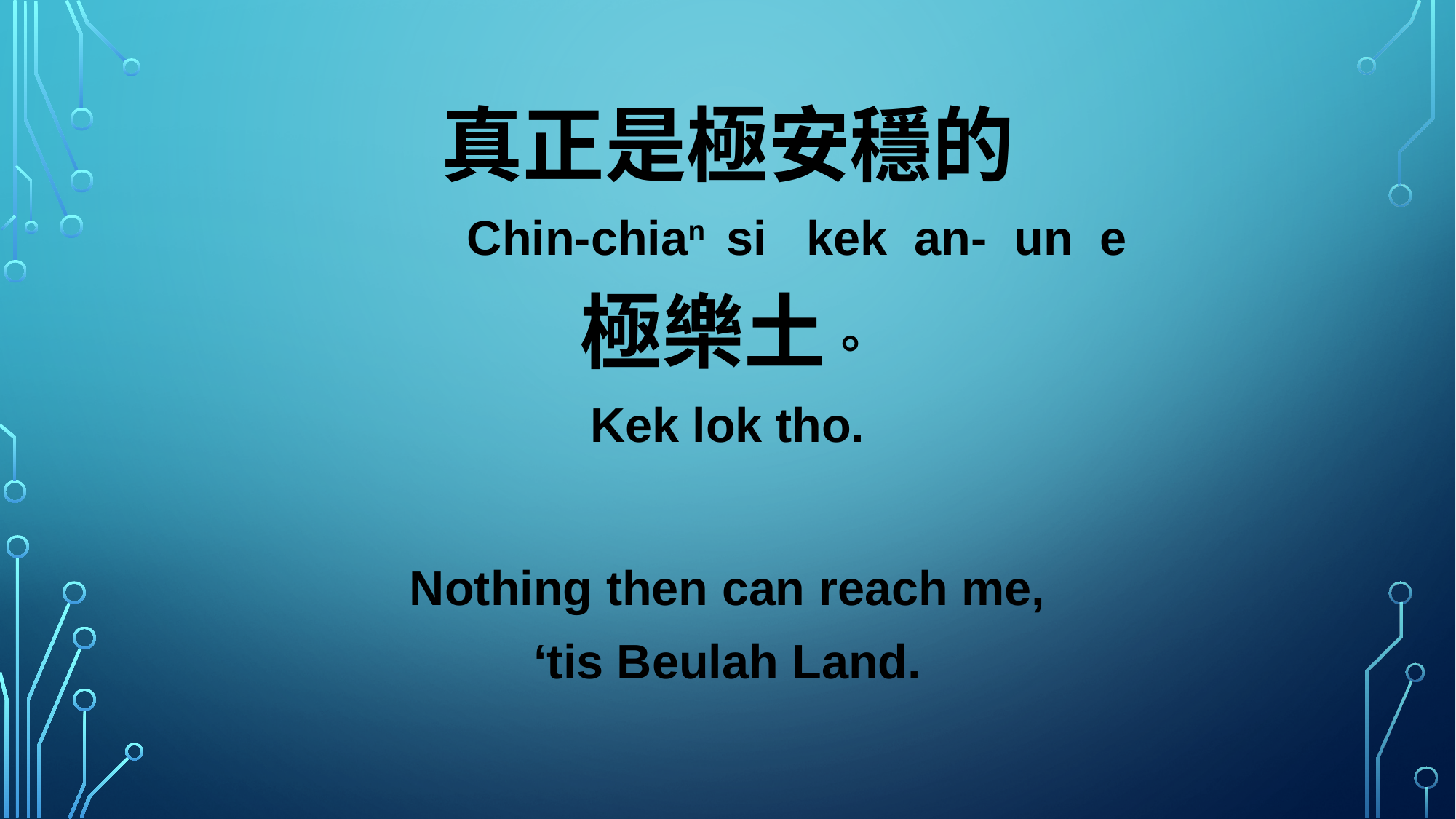

真正是極安穩的
                   Chin-chian  si   kek  an-  un  e
極樂土。
Kek lok tho.

Nothing then can reach me,
‘tis Beulah Land.